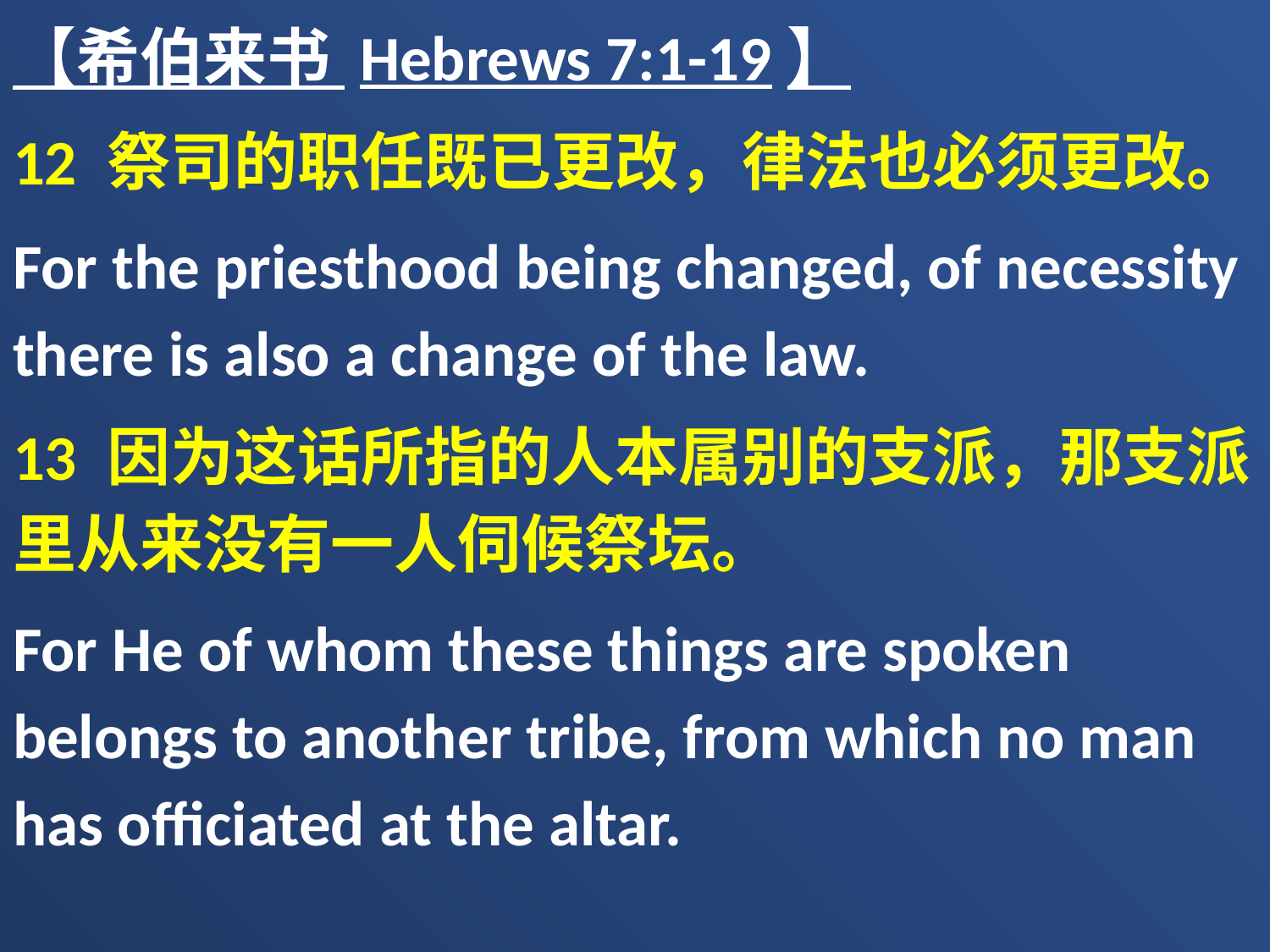

【希伯来书 Hebrews 7:1-19】
12 祭司的职任既已更改，律法也必须更改。
For the priesthood being changed, of necessity there is also a change of the law.
13 因为这话所指的人本属别的支派，那支派里从来没有一人伺候祭坛。
For He of whom these things are spoken belongs to another tribe, from which no man has officiated at the altar.